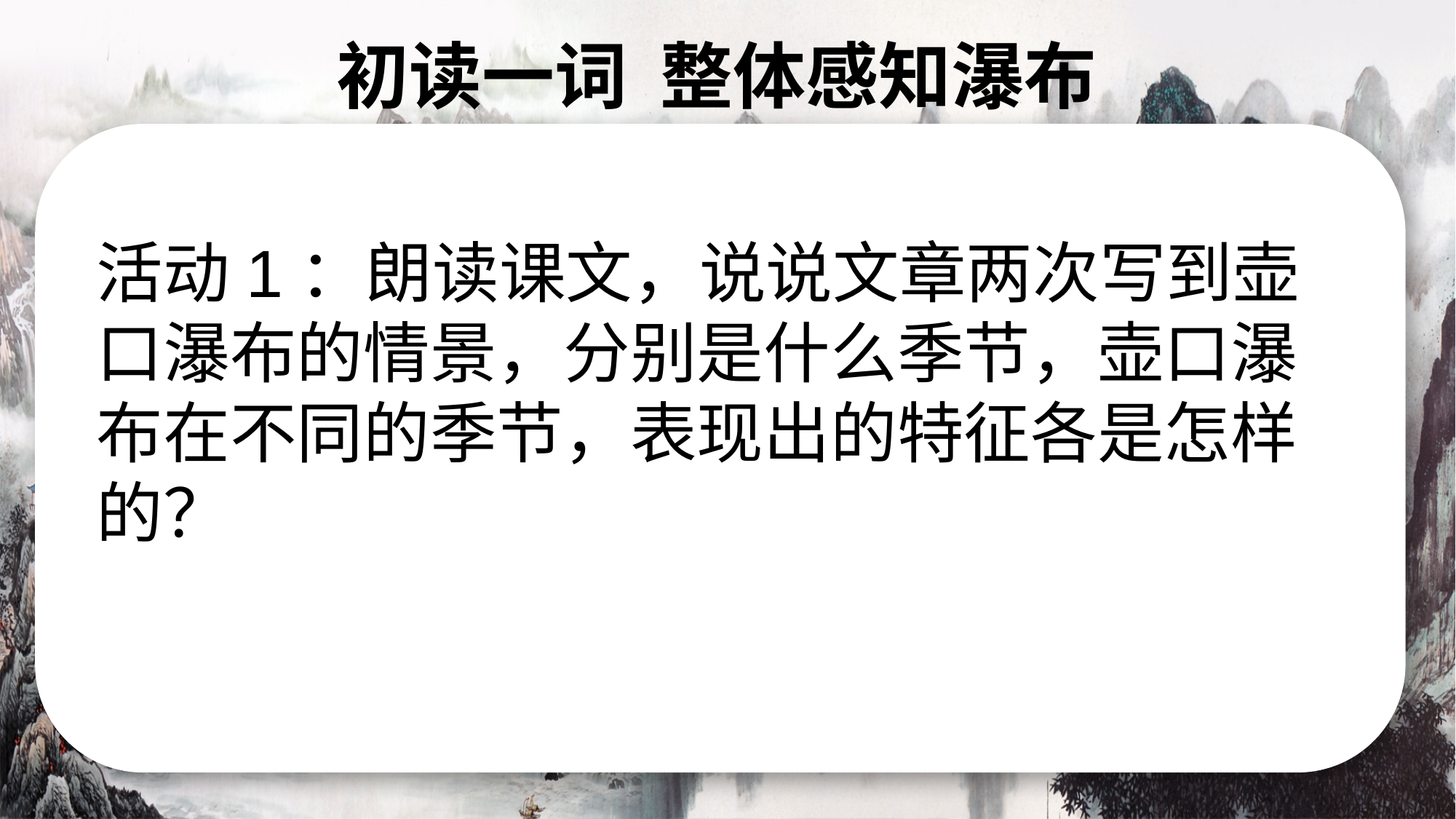

初读一词  整体感知瀑布
一般而言，游记包括三个要素：
所至（作者的游踪）、
所见（作者在游程中目睹的风貌）、
所感（作者由所见所闻而引发的所思所想）。
活动1：朗读课文，说说文章两次写到壶口瀑布的情景，分别是什么季节，壶口瀑布在不同的季节，表现出的特征各是怎样的？